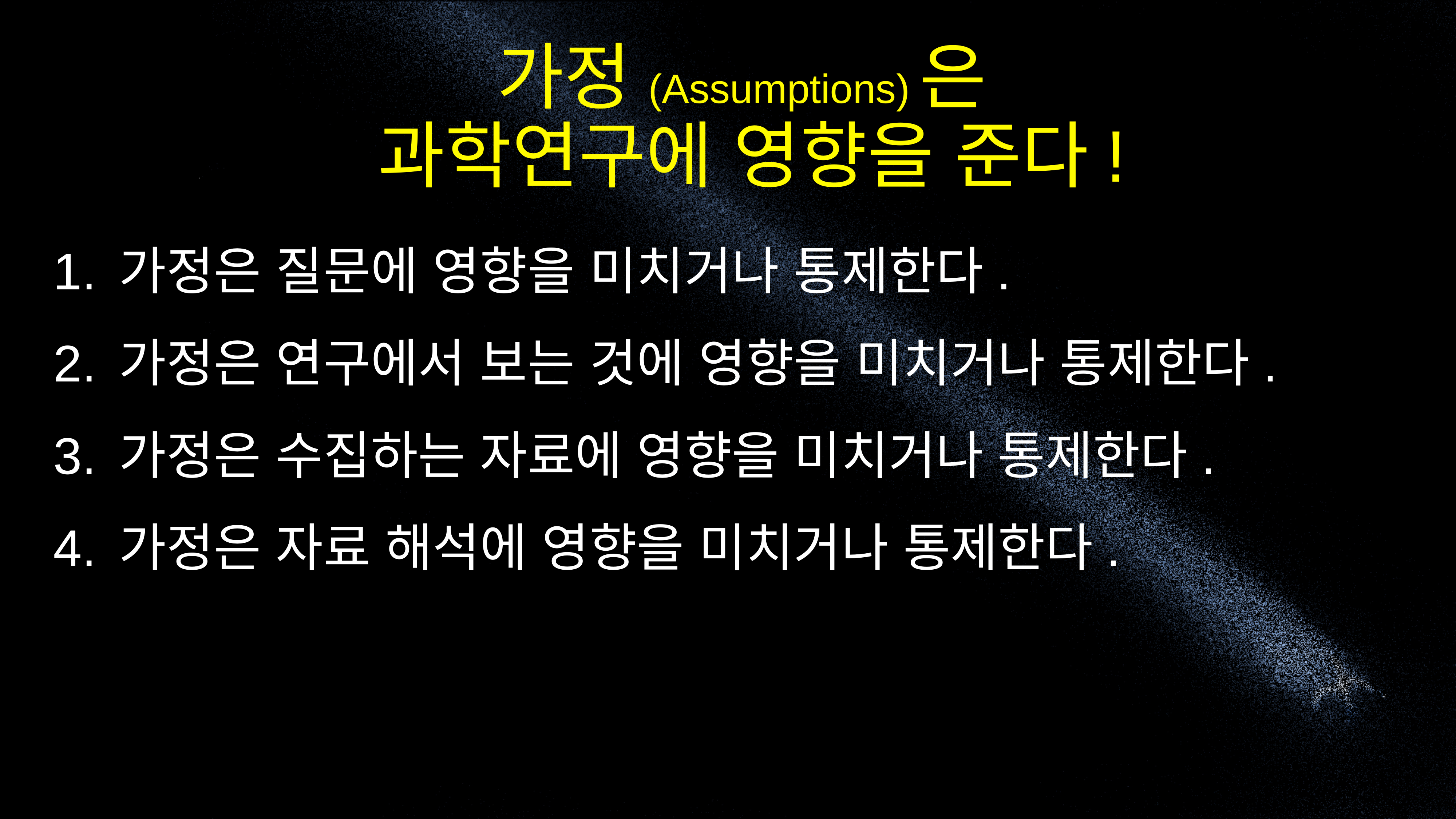

가정(Assumptions)은
과학연구에 영향을 준다!
가정은 질문에 영향을 미치거나 통제한다.
가정은 연구에서 보는 것에 영향을 미치거나 통제한다.
가정은 수집하는 자료에 영향을 미치거나 통제한다.
가정은 자료 해석에 영향을 미치거나 통제한다.